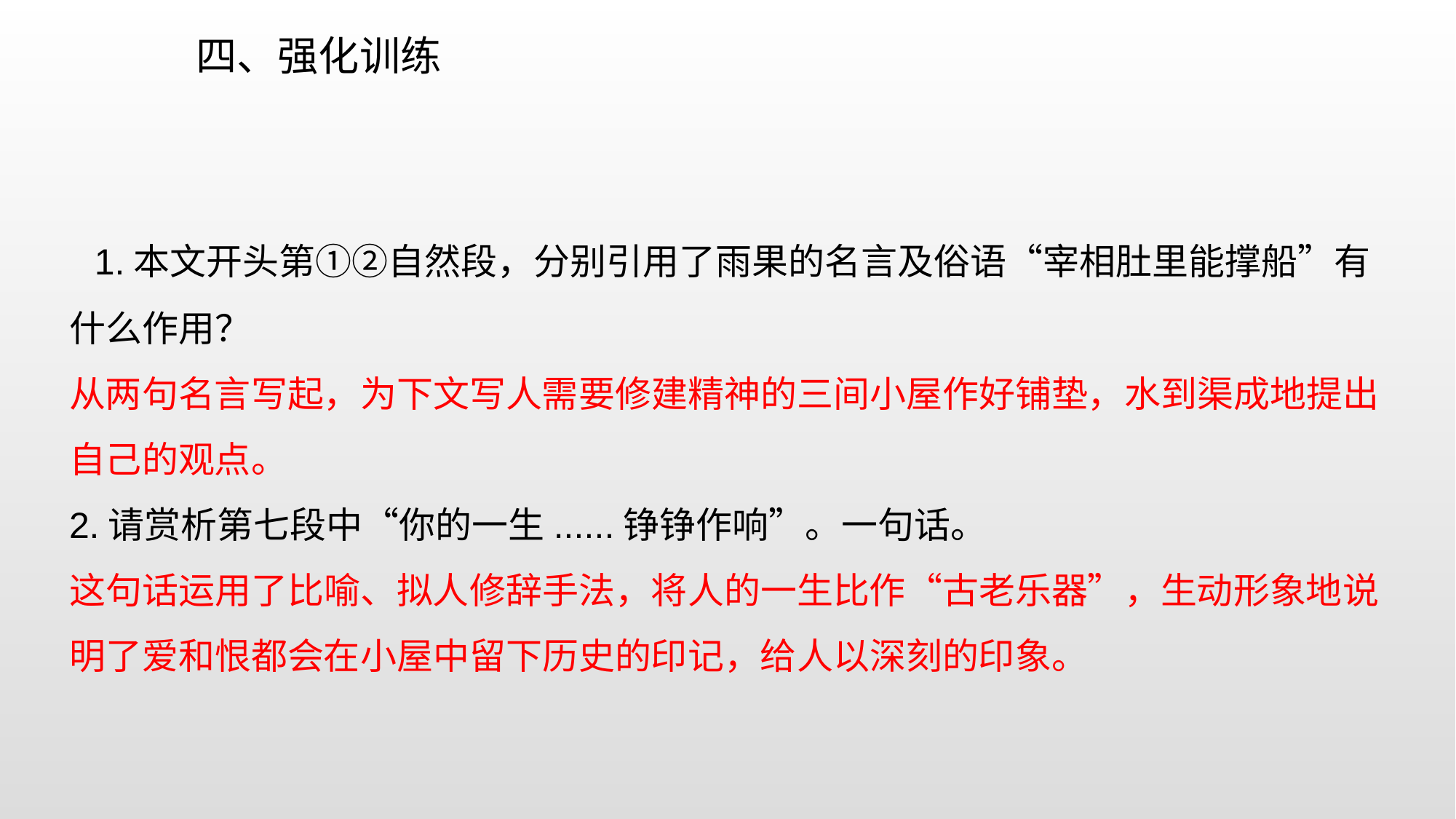

四、强化训练

 1.本文开头第①②自然段，分别引用了雨果的名言及俗语“宰相肚里能撑船”有什么作用？
从两句名言写起，为下文写人需要修建精神的三间小屋作好铺垫，水到渠成地提出自己的观点。
2.请赏析第七段中“你的一生......铮铮作响”。一句话。
这句话运用了比喻、拟人修辞手法，将人的一生比作“古老乐器”，生动形象地说明了爱和恨都会在小屋中留下历史的印记，给人以深刻的印象。